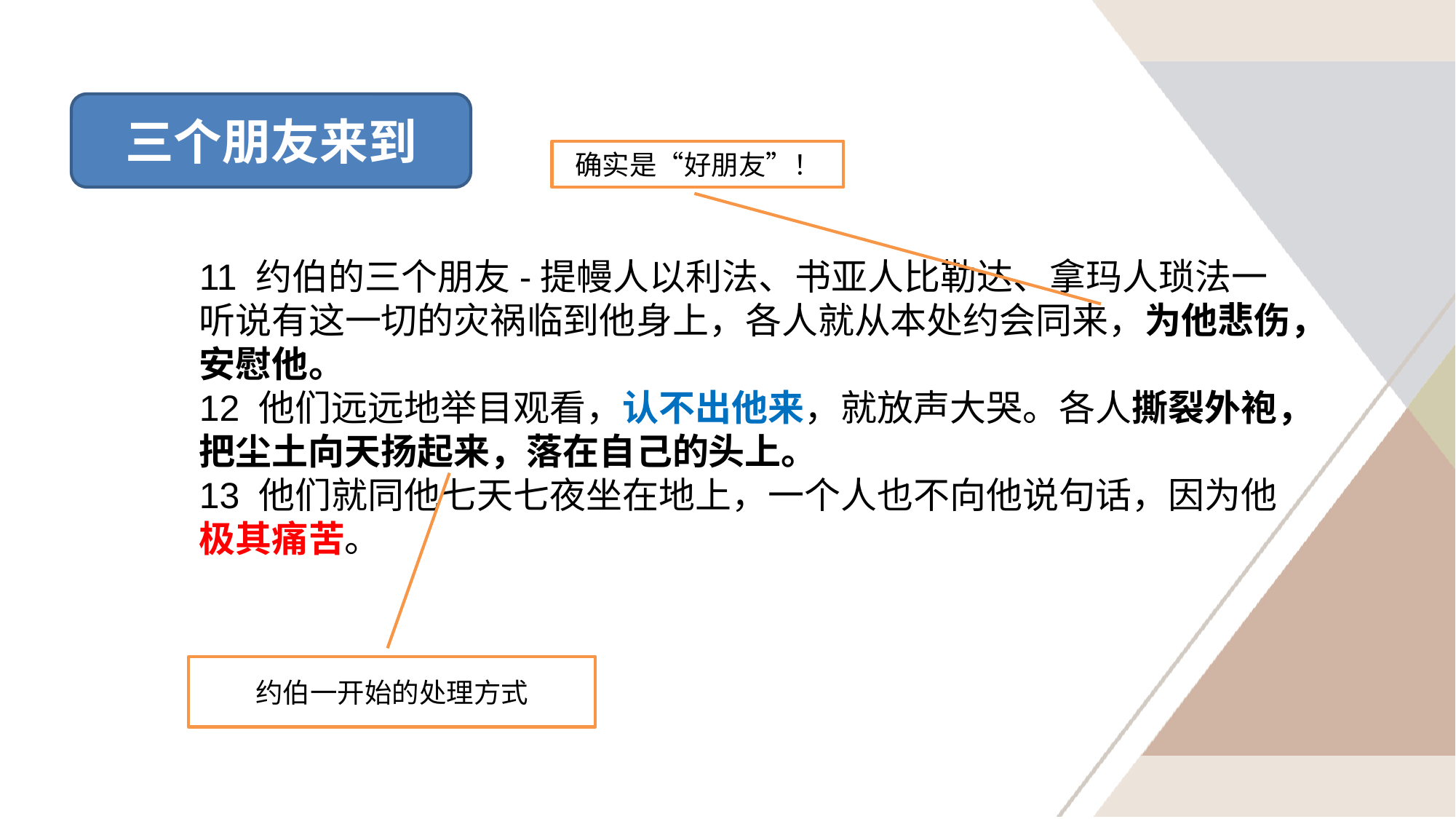

三个朋友来到
确实是“好朋友”！
11 约伯的三个朋友-提幔人以利法、书亚人比勒达、拿玛人琐法一听说有这一切的灾祸临到他身上，各人就从本处约会同来，为他悲伤，安慰他。
12 他们远远地举目观看，认不出他来，就放声大哭。各人撕裂外袍，把尘土向天扬起来，落在自己的头上。
13 他们就同他七天七夜坐在地上，一个人也不向他说句话，因为他极其痛苦。
约伯一开始的处理方式